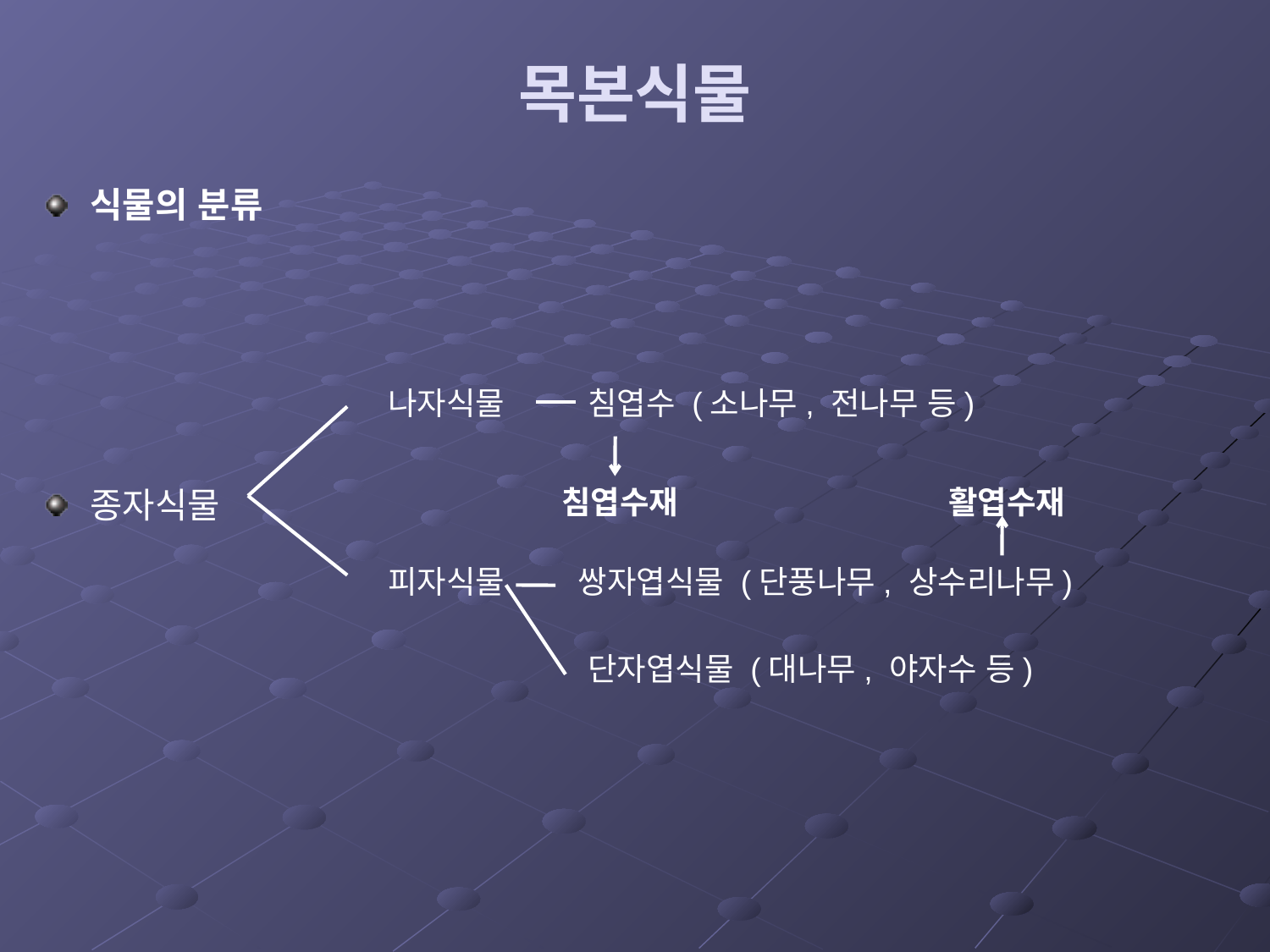

# 목본식물
식물의 분류

종자식물
나자식물
침엽수 (소나무, 전나무 등)
침엽수재
활엽수재
피자식물
쌍자엽식물 (단풍나무, 상수리나무)
단자엽식물 (대나무, 야자수 등)